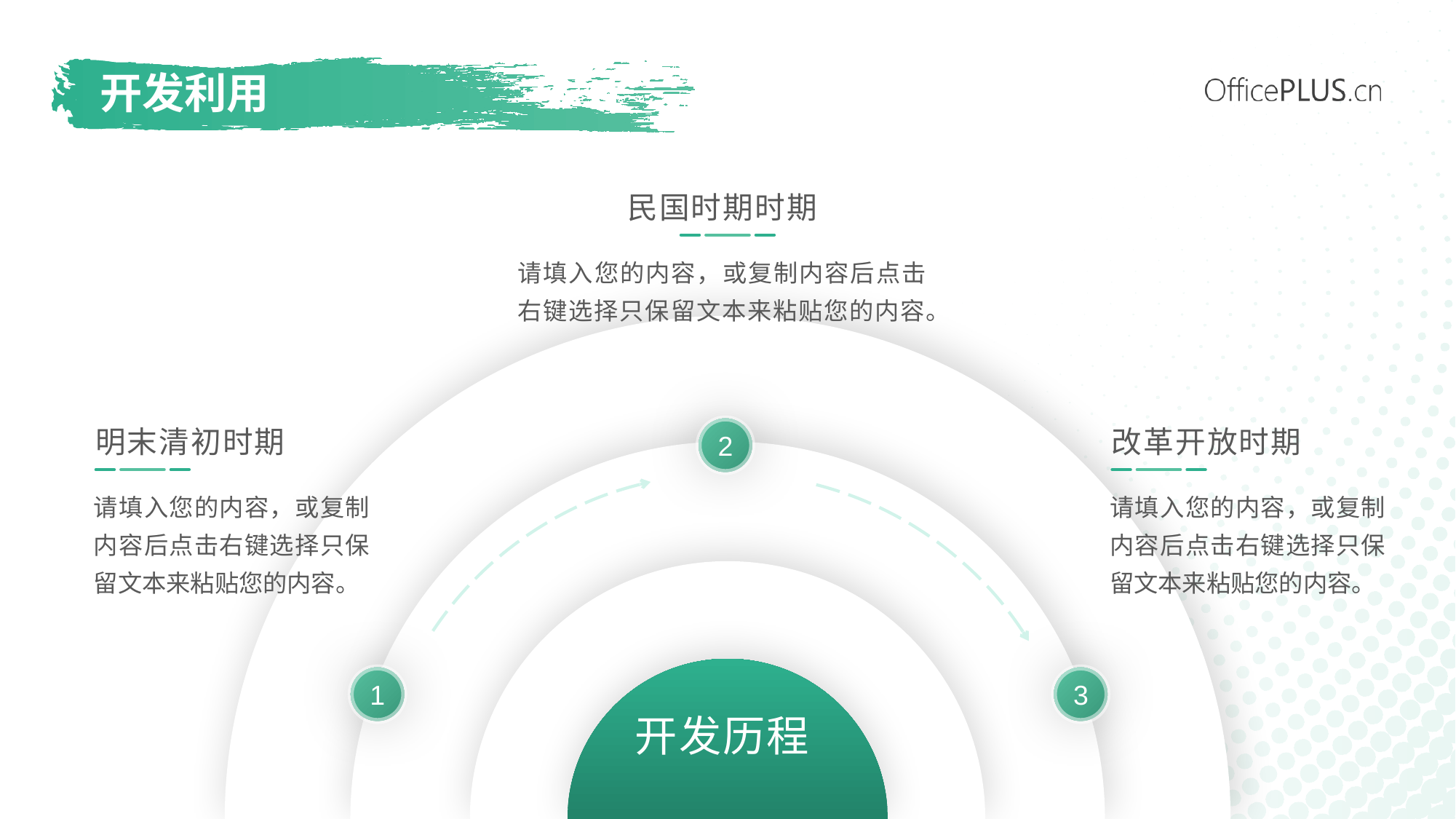

# 开发利用
民国时期时期
请填入您的内容，或复制内容后点击右键选择只保留文本来粘贴您的内容。

明末清初时期
改革开放时期
2

请填入您的内容，或复制内容后点击右键选择只保留文本来粘贴您的内容。
请填入您的内容，或复制内容后点击右键选择只保留文本来粘贴您的内容。

1
3
开发历程